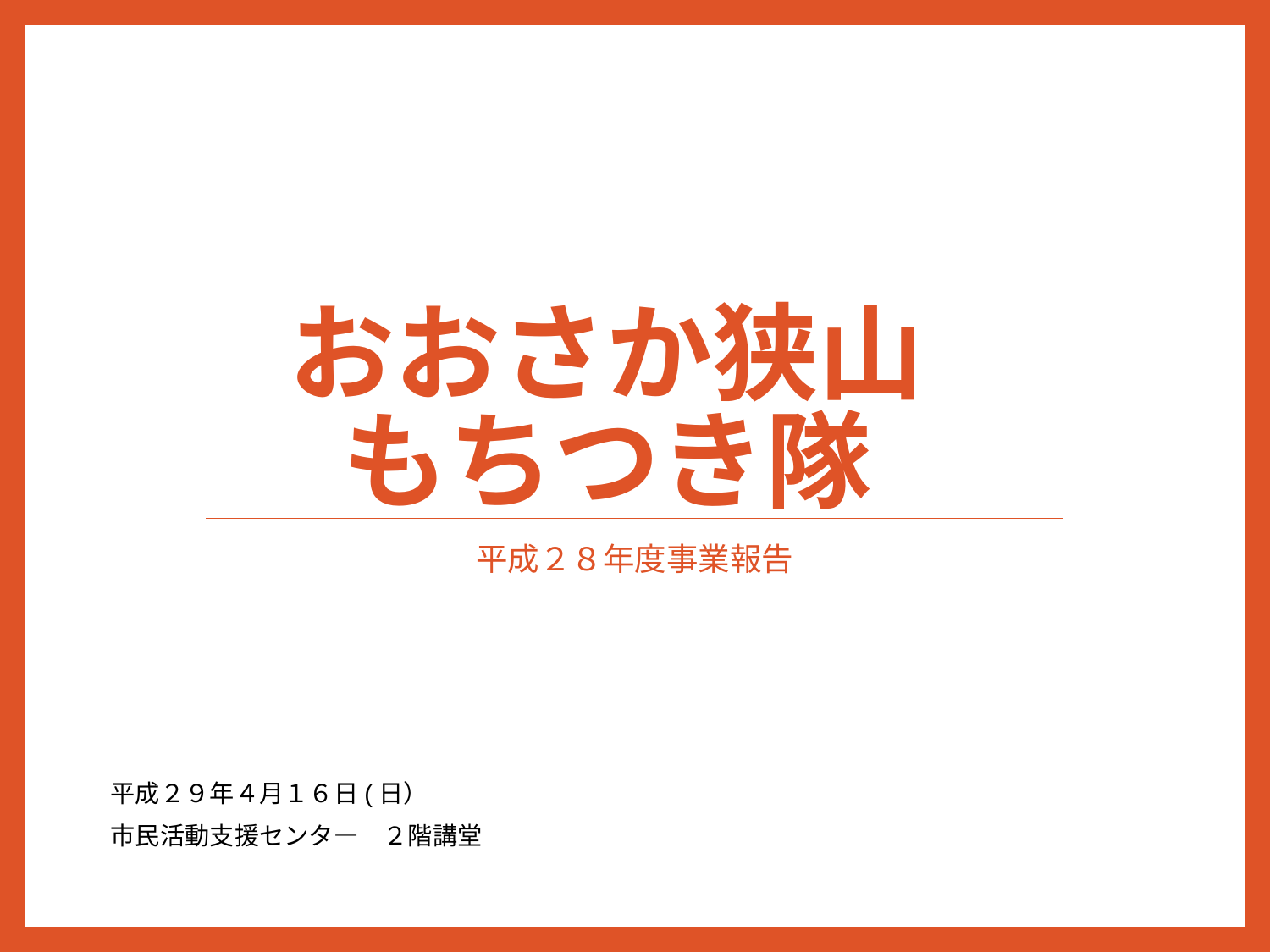

# おおさか狭山 もちつき隊
平成２８年度事業報告
平成２９年４月１６日(日）
市民活動支援センタ―　２階講堂